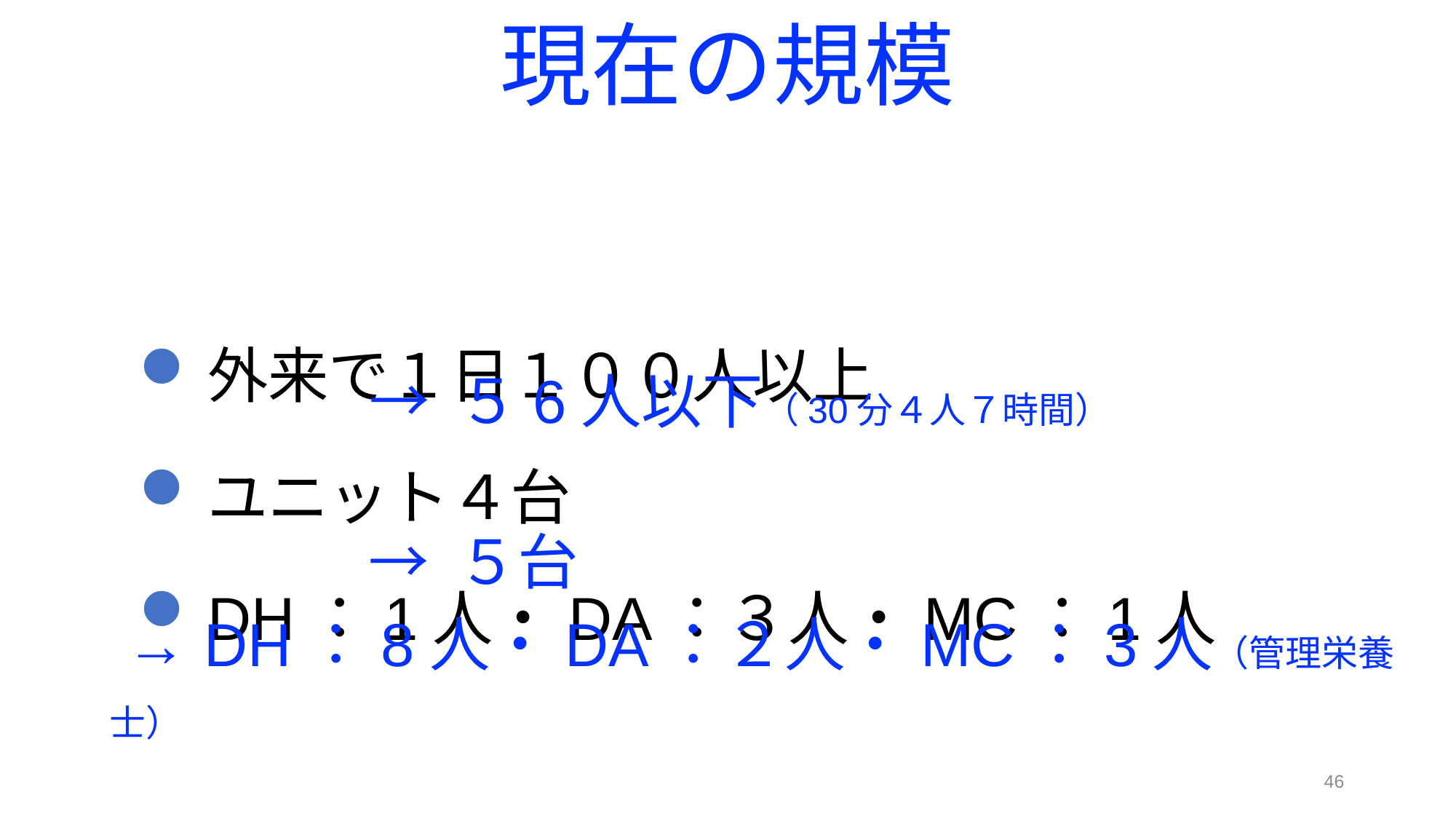

現在の規模
大学院時代、医局から派遣されたバイト先
外来で１日１００人以上
ユニット４台
DH：1人・DA：３人・MC：1人

                   → ５6人以下（30分４人７時間）

 → DH：8人・DA：２人・MC：3人（管理栄養士）
→ ５台

46